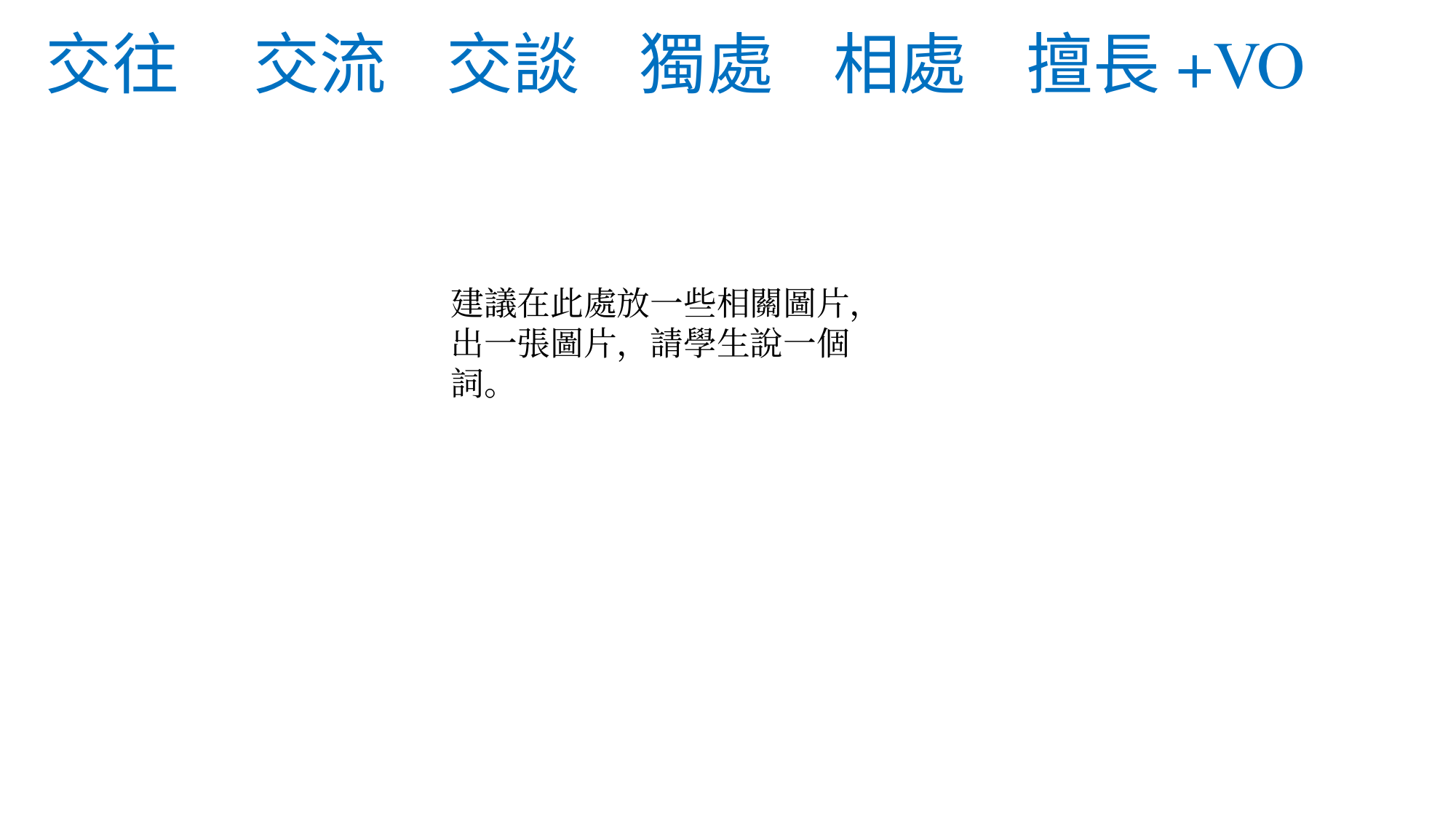

# 交往     交流    交談    獨處    相處    擅長+VO
建議在此處放一些相關圖片，出一張圖片，請學生說一個詞。